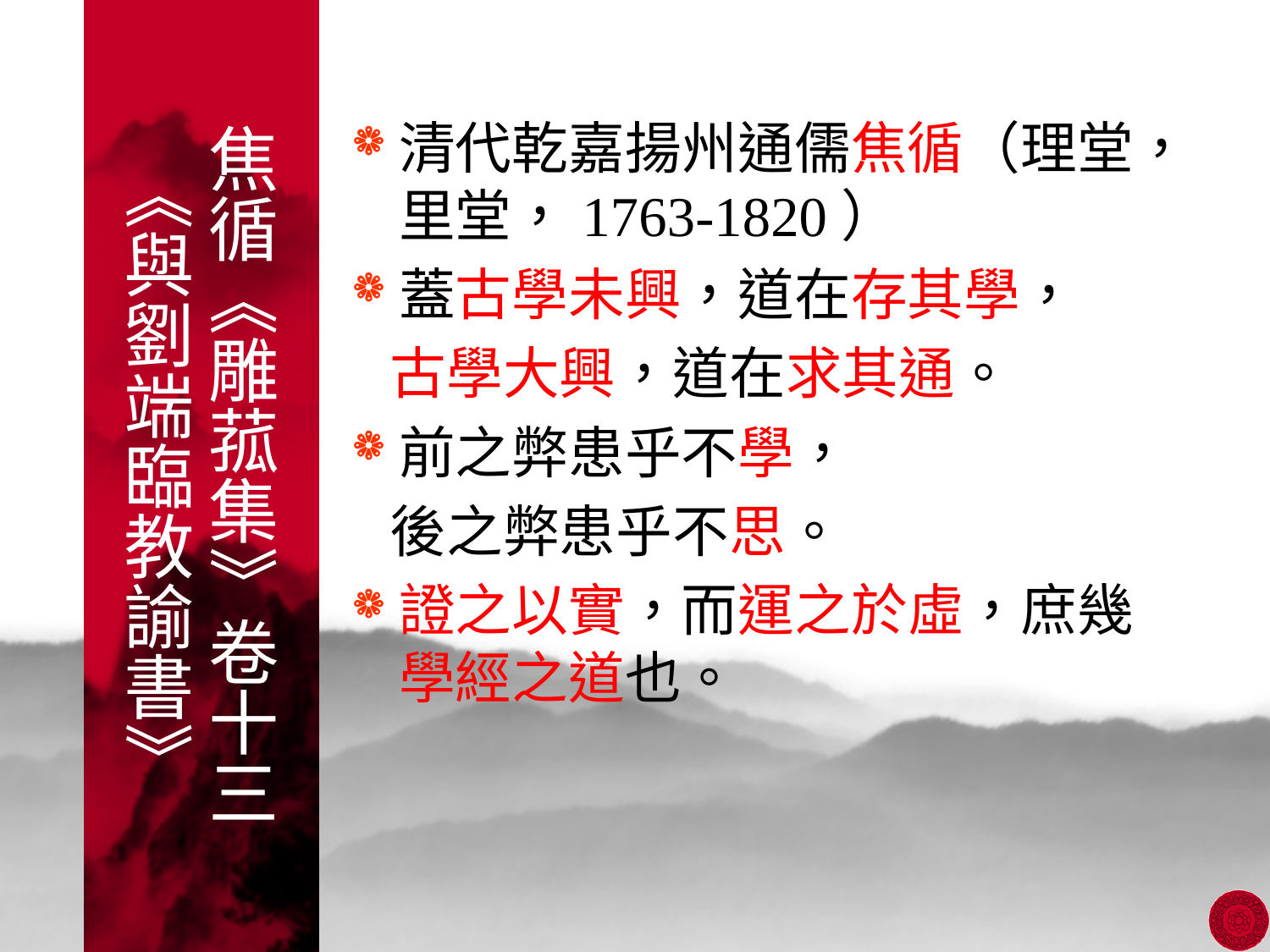

清代乾嘉揚州通儒焦循（理堂，里堂，1763-1820）
蓋古學未興，道在存其學，
  古學大興，道在求其通。
前之弊患乎不學，
  後之弊患乎不思。
證之以實，而運之於虛，庶幾學經之道也。

# 焦循《雕菰集》卷十三《與劉端臨教諭書》